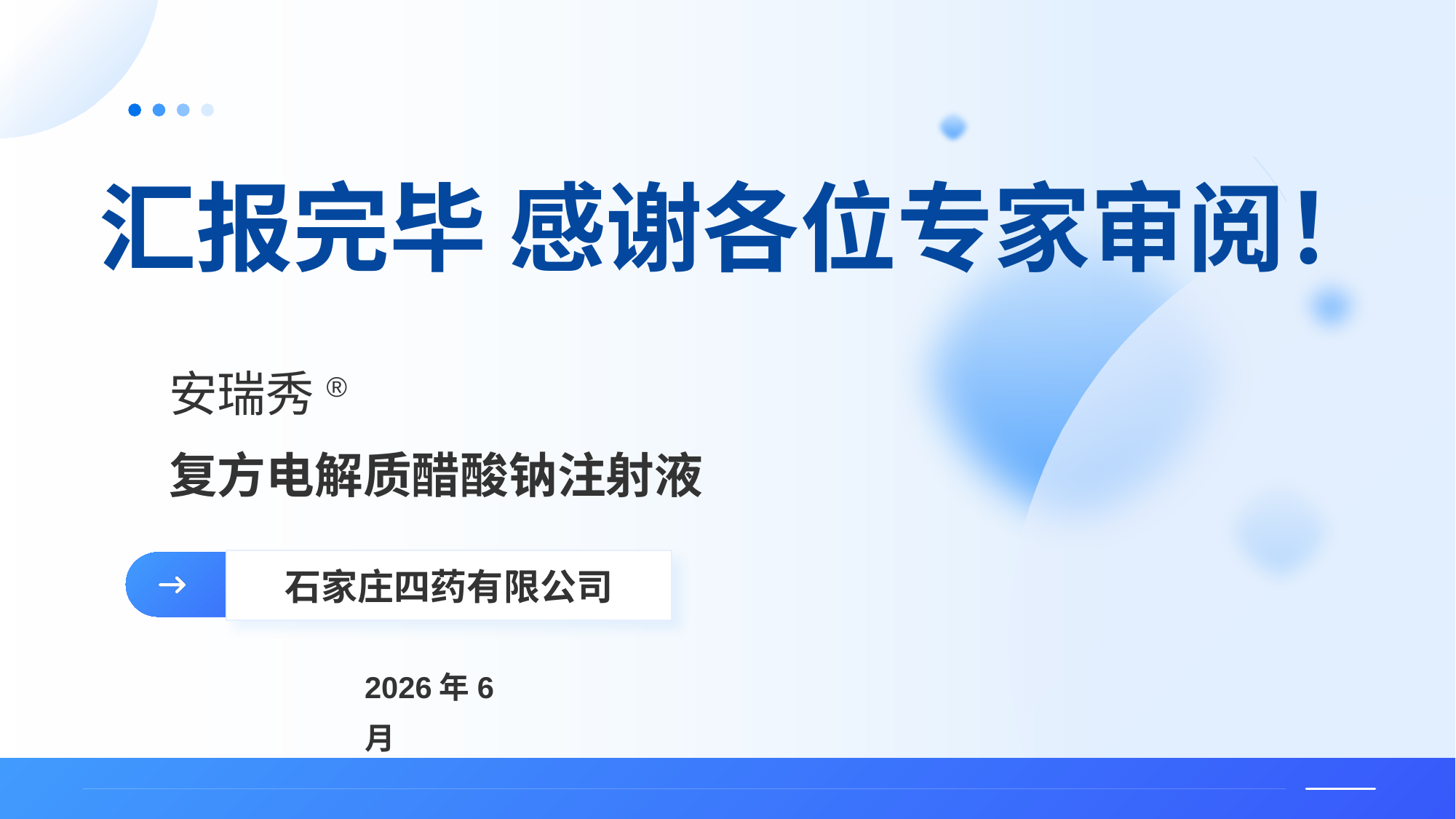

# 汇报完毕 感谢各位专家审阅！
安瑞秀®
复方电解质醋酸钠注射液
石家庄四药有限公司
2026年6月